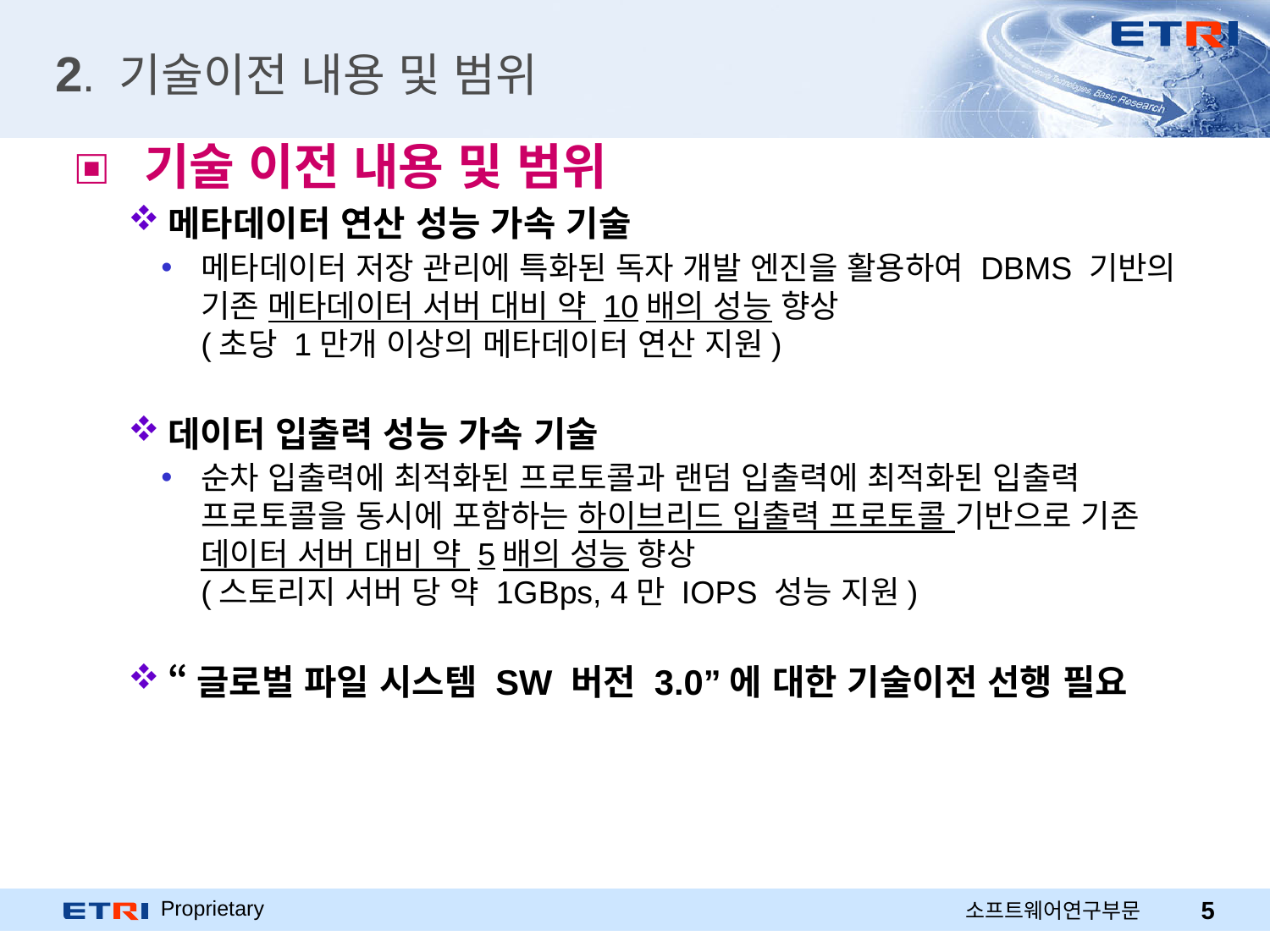

# 2. 기술이전 내용 및 범위
 기술 이전 내용 및 범위
메타데이터 연산 성능 가속 기술
메타데이터 저장 관리에 특화된 독자 개발 엔진을 활용하여 DBMS 기반의 기존 메타데이터 서버 대비 약 10배의 성능 향상
(초당 1만개 이상의 메타데이터 연산 지원)

데이터 입출력 성능 가속 기술
순차 입출력에 최적화된 프로토콜과 랜덤 입출력에 최적화된 입출력 프로토콜을 동시에 포함하는 하이브리드 입출력 프로토콜 기반으로 기존 데이터 서버 대비 약 5배의 성능 향상
(스토리지 서버 당 약 1GBps, 4만 IOPS 성능 지원)

“글로벌 파일 시스템 SW 버전 3.0”에 대한 기술이전 선행 필요

5
소프트웨어연구부문